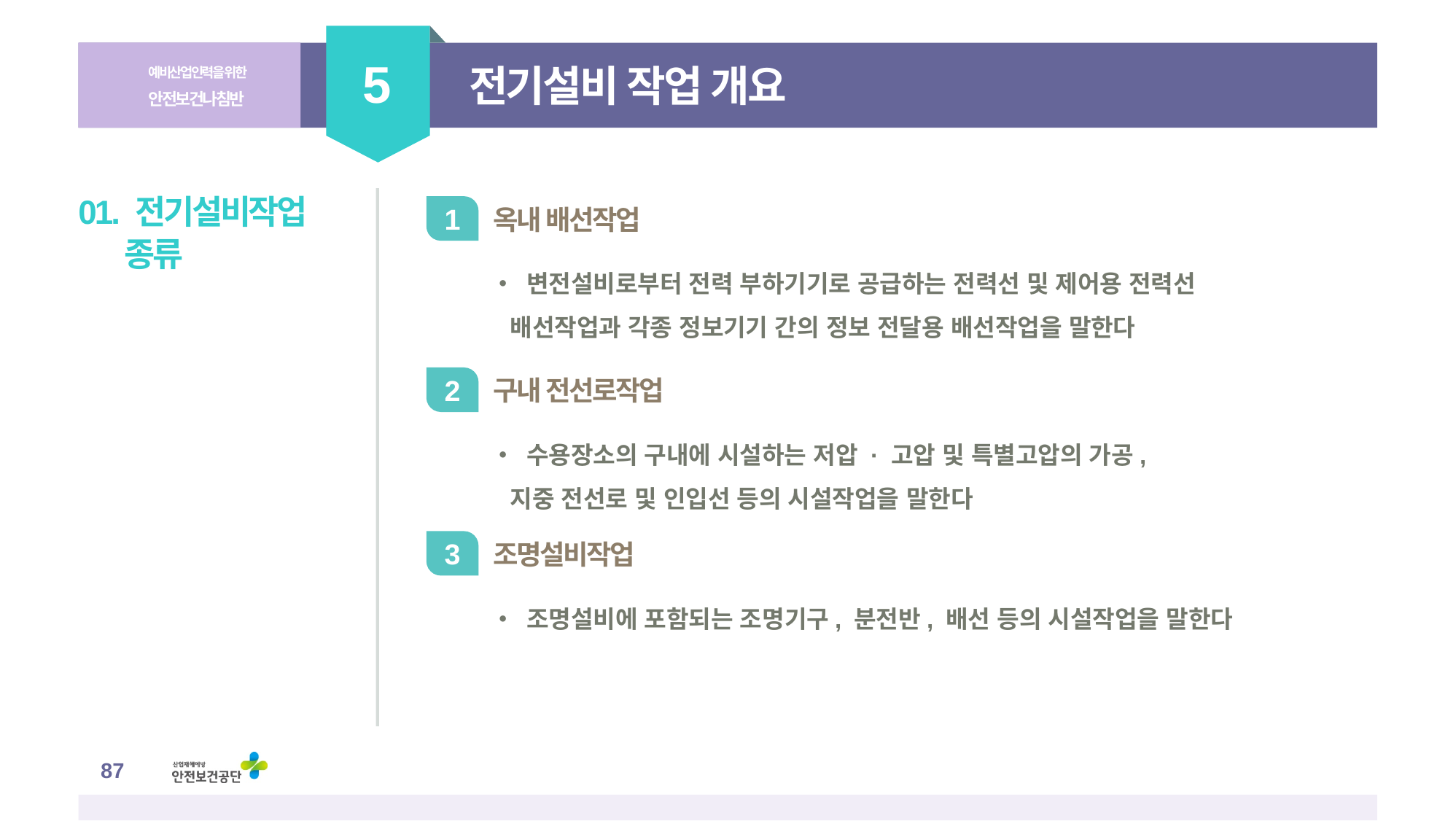

5
예비산업인력을 위한
안전보건나침반
전기설비 작업 개요
01. 전기설비작업   종류
옥내 배선작업
1
• 변전설비로부터 전력 부하기기로 공급하는 전력선 및 제어용 전력선
  배선작업과 각종 정보기기 간의 정보 전달용 배선작업을 말한다
구내 전선로작업
2
• 수용장소의 구내에 시설하는 저압 · 고압 및 특별고압의 가공,
  지중 전선로 및 인입선 등의 시설작업을 말한다
조명설비작업
3
• 조명설비에 포함되는 조명기구, 분전반, 배선 등의 시설작업을 말한다